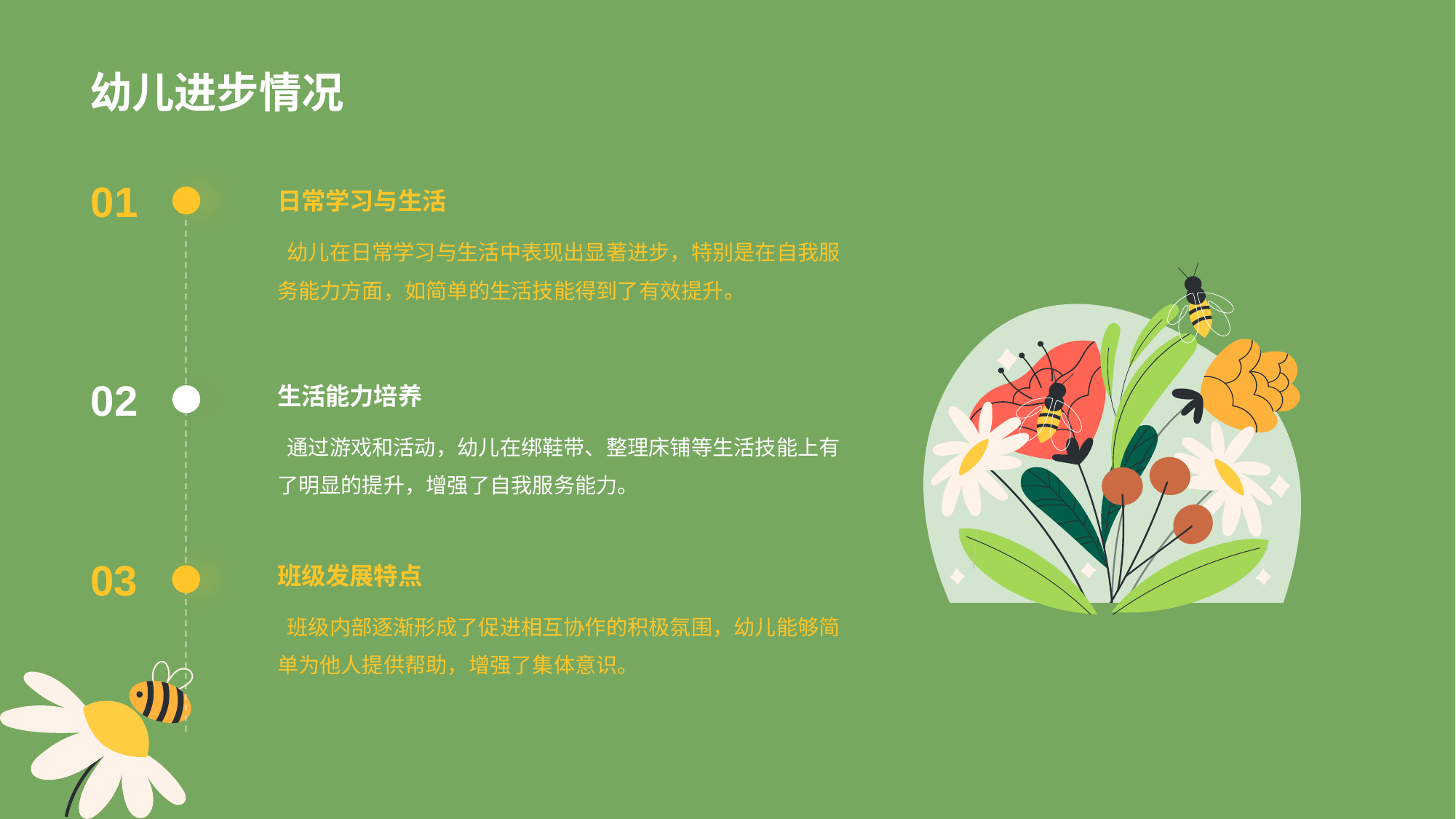

# 幼儿进步情况
01
日常学习与生活

 幼儿在日常学习与生活中表现出显著进步，特别是在自我服务能力方面，如简单的生活技能得到了有效提升。

02
生活能力培养

 通过游戏和活动，幼儿在绑鞋带、整理床铺等生活技能上有了明显的提升，增强了自我服务能力。
03
班级发展特点

 班级内部逐渐形成了促进相互协作的积极氛围，幼儿能够简单为他人提供帮助，增强了集体意识。